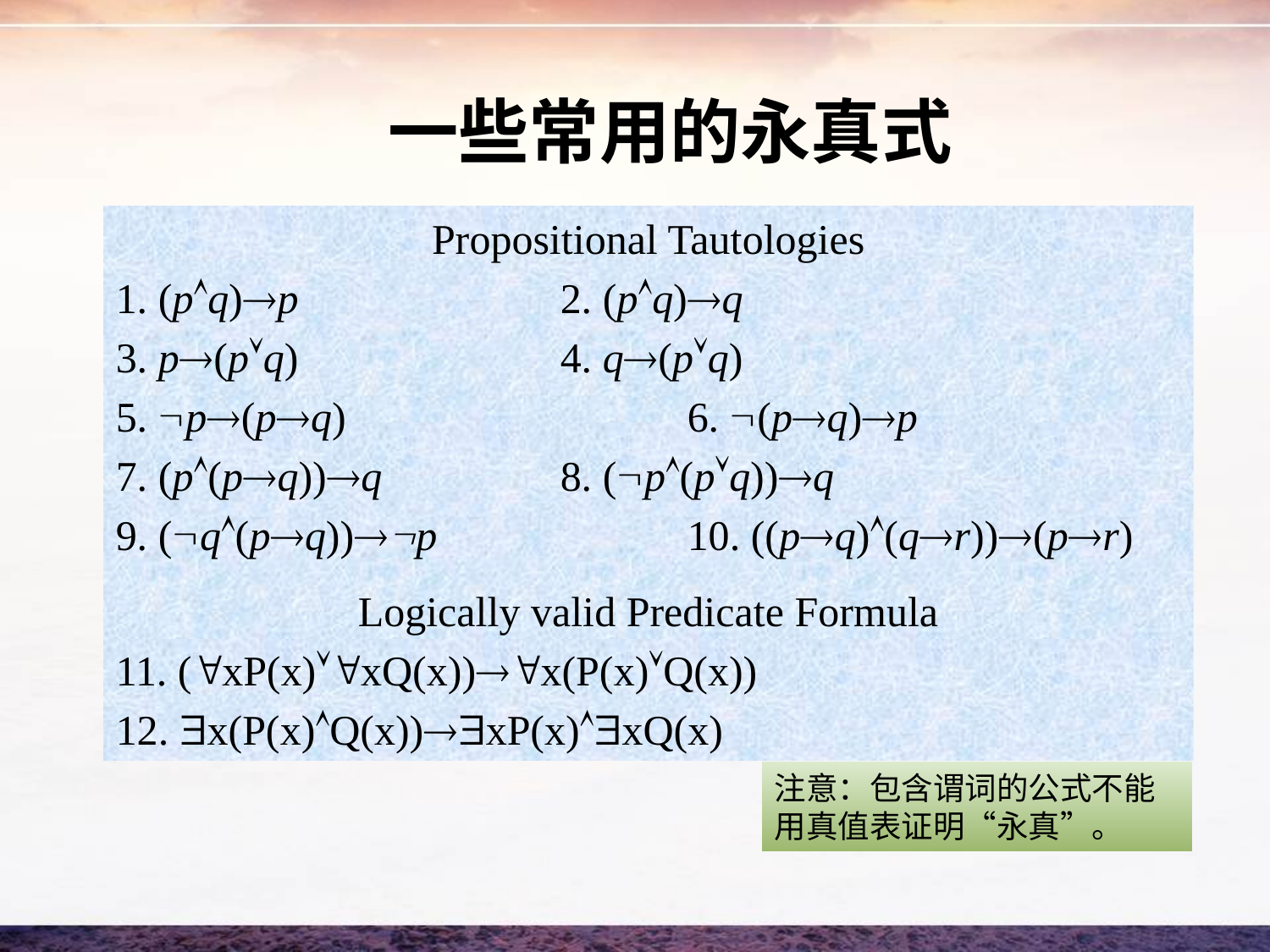

一些常用的永真式
Propositional Tautologies
1. (p∧q)→p			2. (p∧q)→q
3. p→(p∨q)			4. q→(p∨q)
5. ¬p→(p→q)			6. ¬(p→q)→p
7. (p∧(p→q))→q		8. (¬p∧(p∨q))→q
9. (¬q∧(p→q))→¬p		10. ((p→q)∧(q→r))→(p→r)
Logically valid Predicate Formula
11. (∀xP(x)∨∀xQ(x))→∀x(P(x)∨Q(x))
12. ∃x(P(x)∧Q(x))→∃xP(x)∧∃xQ(x)
注意：包含谓词的公式不能用真值表证明“永真”。